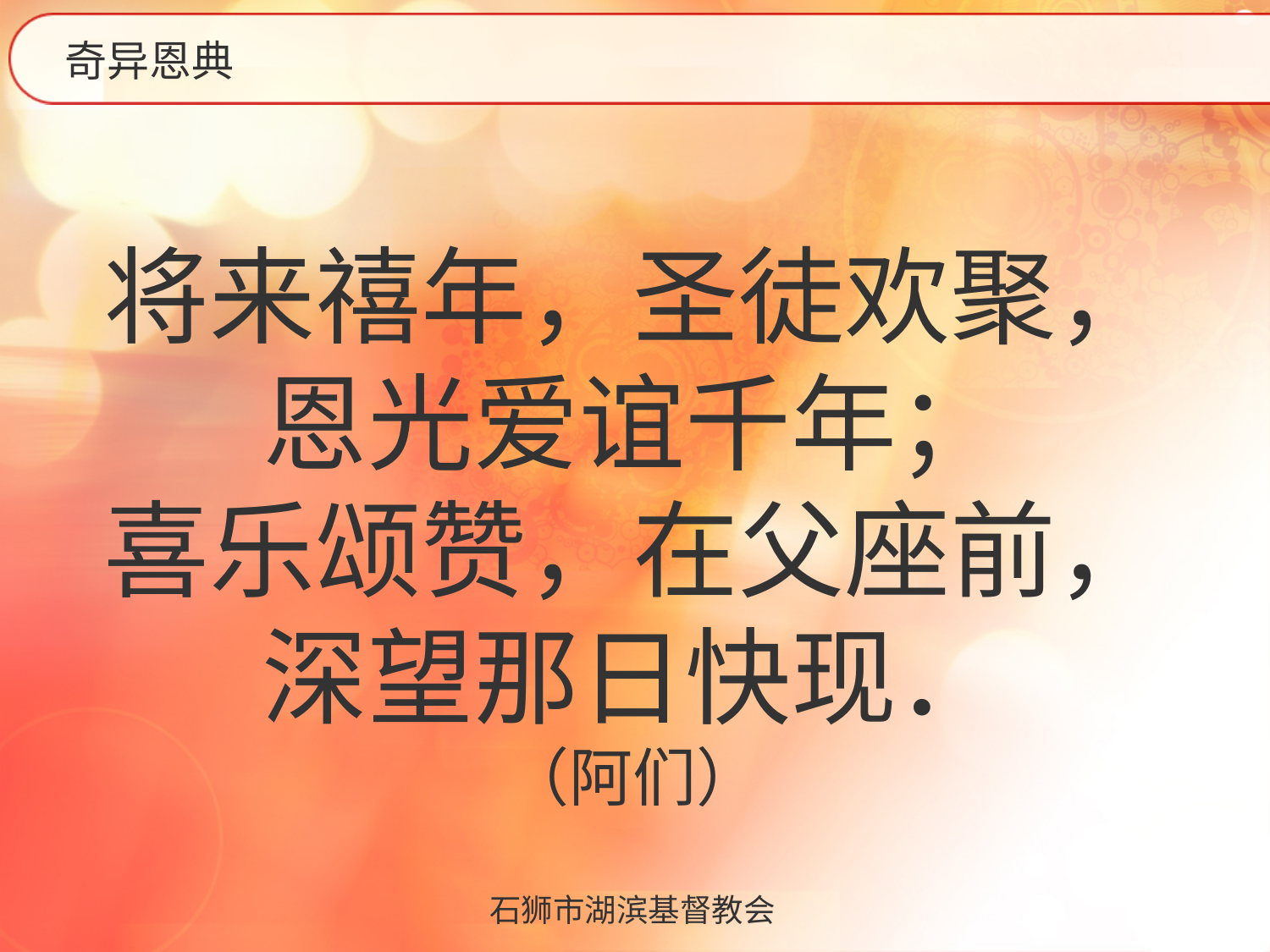

# 奇异恩典
将来禧年，圣徒欢聚，
恩光爱谊千年；
喜乐颂赞，在父座前，
深望那日快现．
（阿们）

石狮市湖滨基督教会